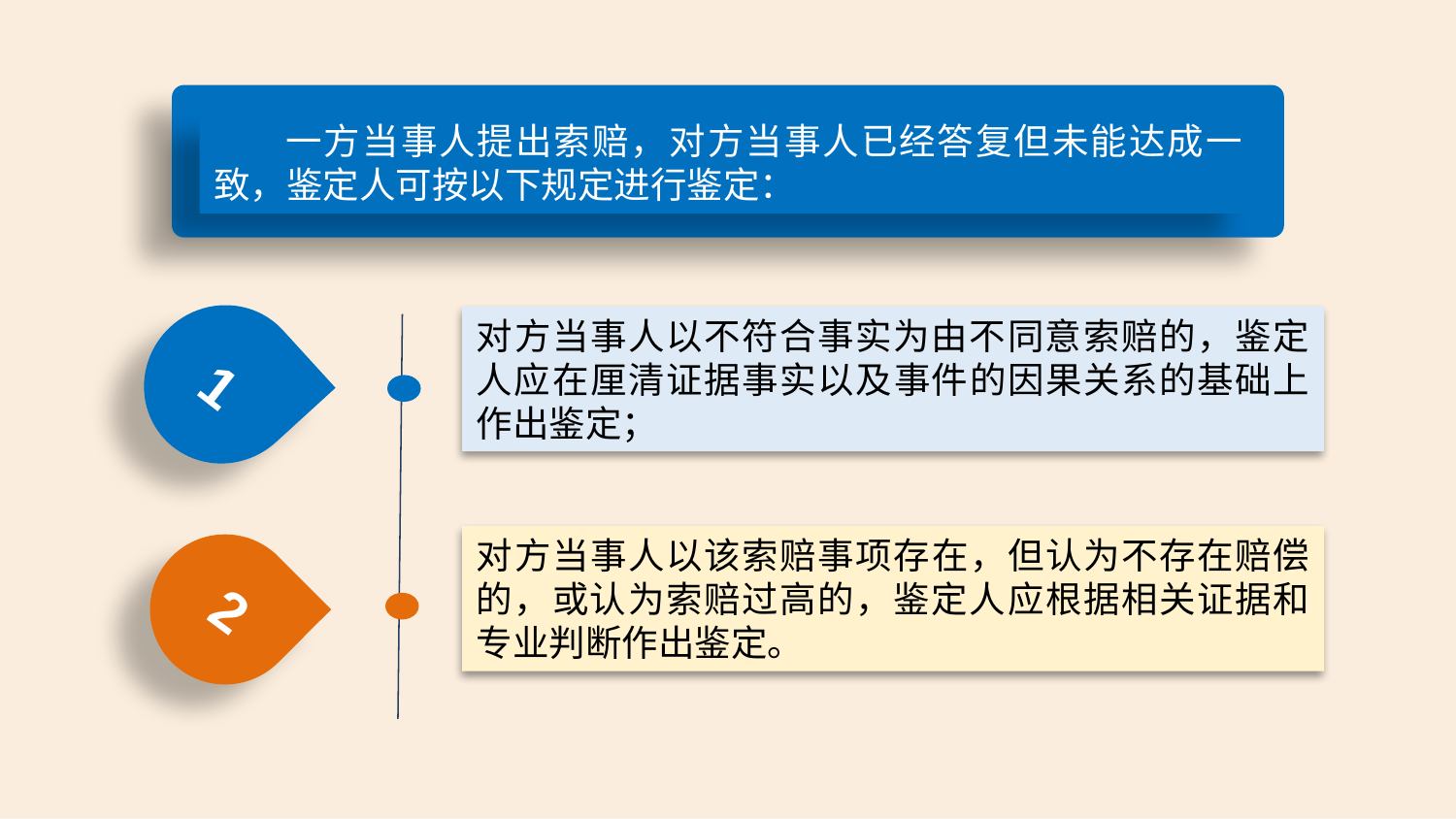

一方当事人提出索赔，对方当事人已经答复但未能达成一致，鉴定人可按以下规定进行鉴定：

1
对方当事人以不符合事实为由不同意索赔的，鉴定人应在厘清证据事实以及事件的因果关系的基础上作出鉴定；

对方当事人以该索赔事项存在，但认为不存在赔偿的，或认为索赔过高的，鉴定人应根据相关证据和专业判断作出鉴定。

2